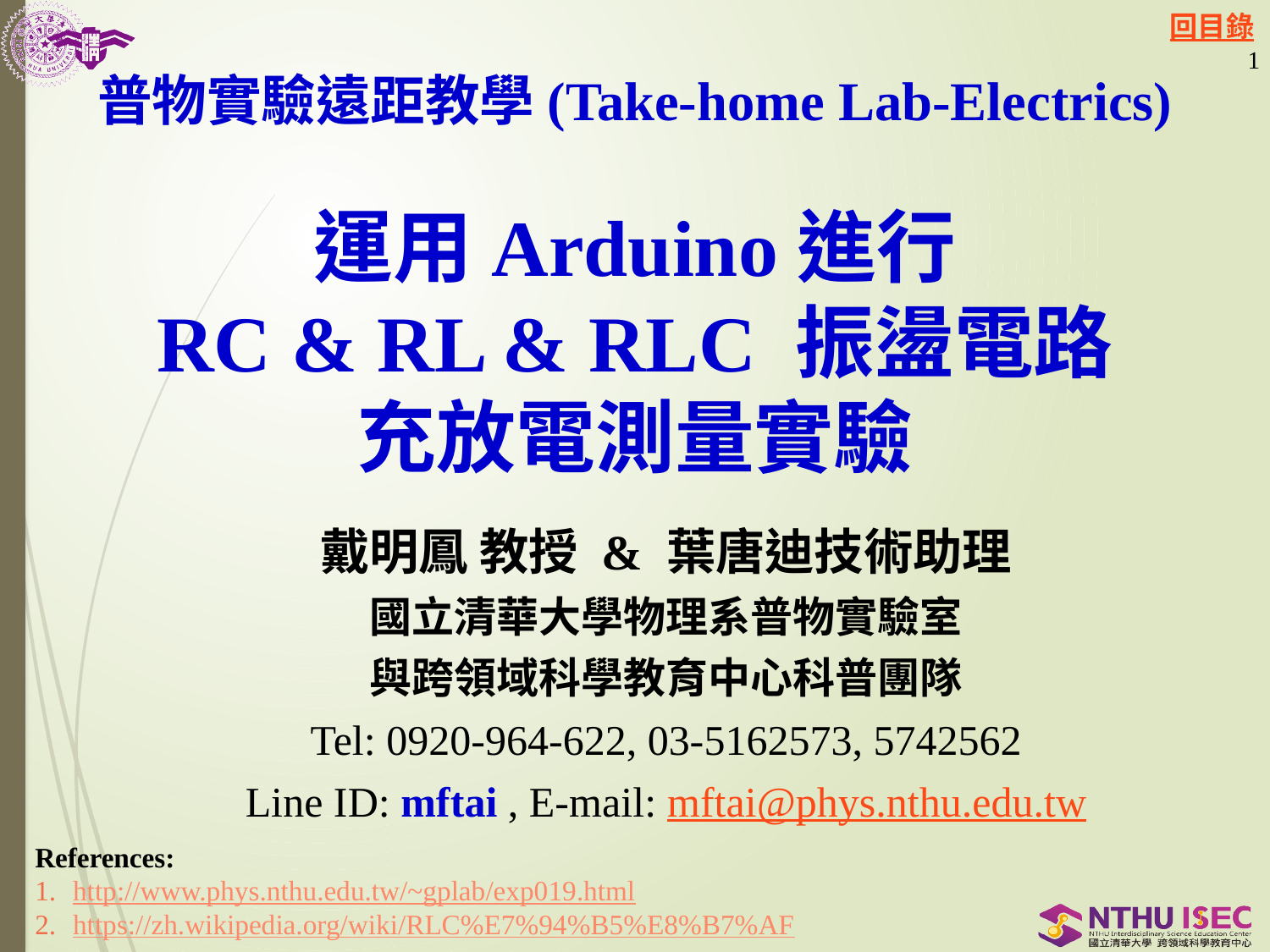

普物實驗遠距教學(Take-home Lab-Electrics)
運用Arduino進行
RC & RL & RLC 振盪電路
充放電測量實驗
1
戴明鳳 教授 & 葉唐迪技術助理
國立清華大學物理系普物實驗室
與跨領域科學教育中心科普團隊
Tel: 0920-964-622, 03-5162573, 5742562
Line ID: mftai , E-mail: mftai@phys.nthu.edu.tw
References:
http://www.phys.nthu.edu.tw/~gplab/exp019.html
https://zh.wikipedia.org/wiki/RLC%E7%94%B5%E8%B7%AF